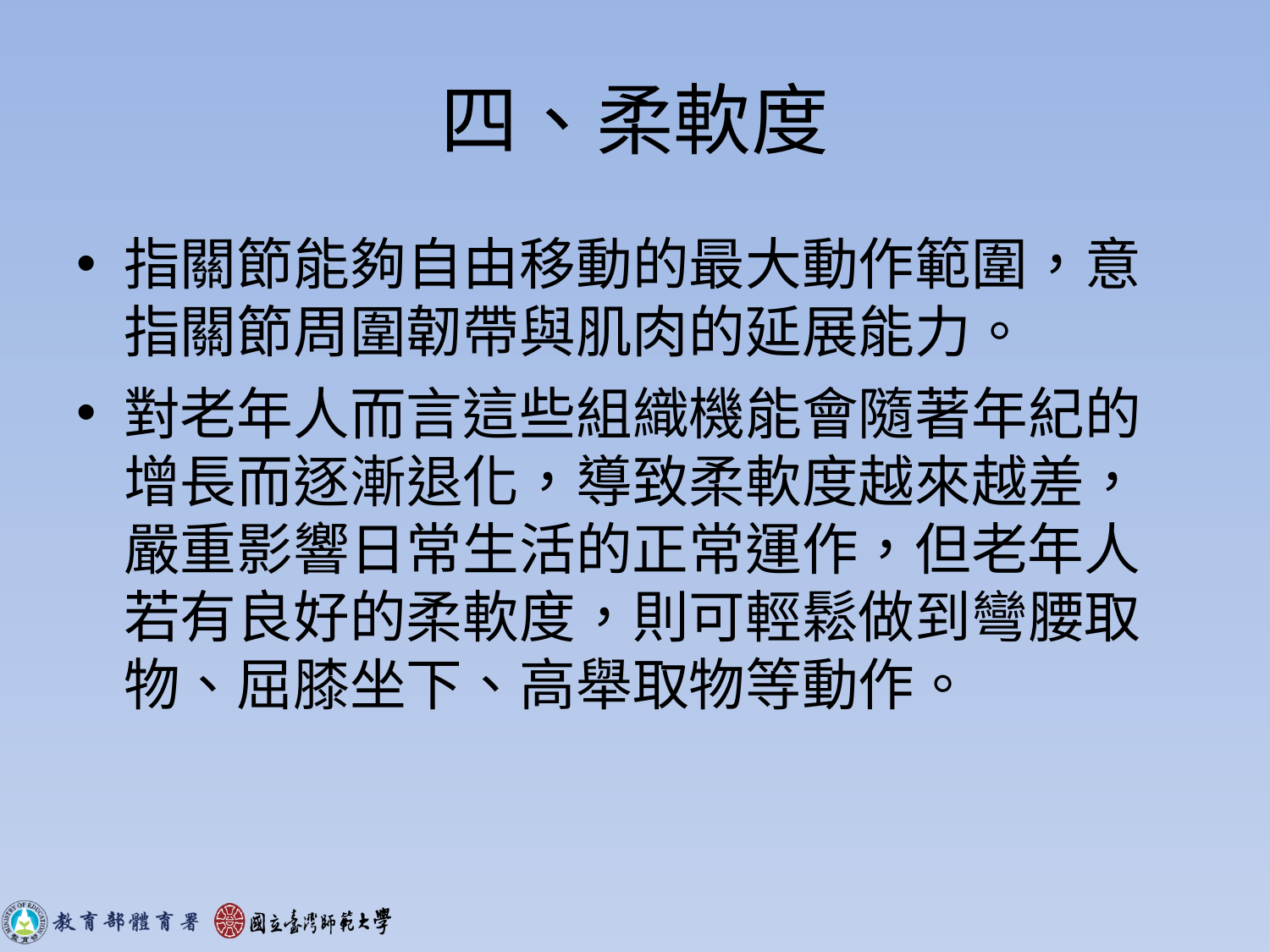

# 四、柔軟度
指關節能夠自由移動的最大動作範圍，意指關節周圍韌帶與肌肉的延展能力。
對老年人而言這些組織機能會隨著年紀的增長而逐漸退化，導致柔軟度越來越差，嚴重影響日常生活的正常運作，但老年人若有良好的柔軟度，則可輕鬆做到彎腰取物、屈膝坐下、高舉取物等動作。